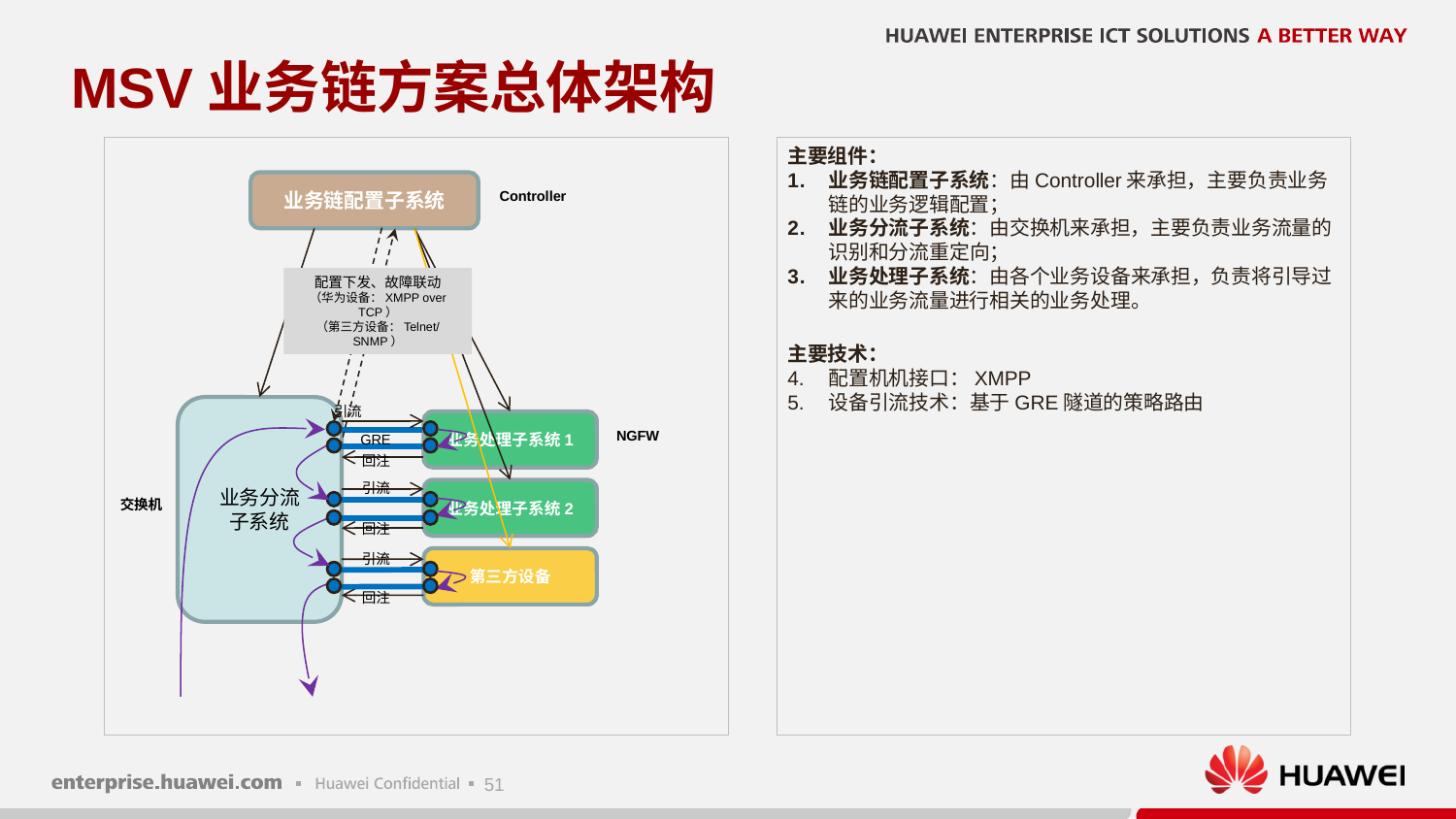

# MSV业务链方案总体架构

主要组件：
业务链配置子系统：由Controller来承担，主要负责业务链的业务逻辑配置；
业务分流子系统：由交换机来承担，主要负责业务流量的识别和分流重定向；
业务处理子系统：由各个业务设备来承担，负责将引导过来的业务流量进行相关的业务处理。

主要技术：
配置机机接口：XMPP
设备引流技术：基于GRE隧道的策略路由
业务链配置子系统
Controller
配置下发、故障联动
（华为设备：XMPP over TCP）
（第三方设备：Telnet/SNMP）
业务分流
子系统
引流
业务处理子系统1
NGFW

GRE

回注
引流
业务处理子系统2
交换机

回注

引流
第三方设备

回注